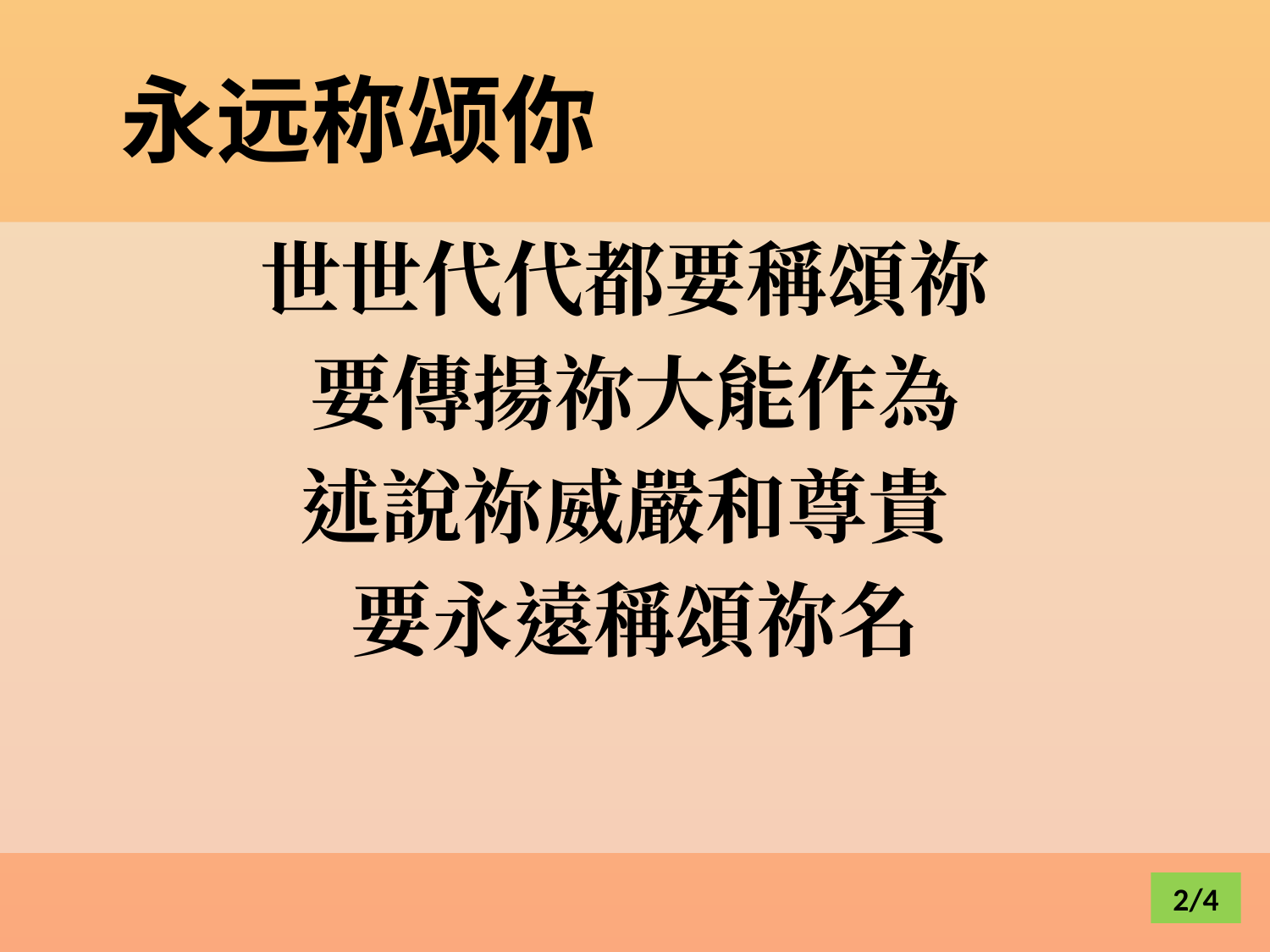

# 永远称颂你
世世代代都要稱頌祢
要傳揚祢大能作為
述說祢威嚴和尊貴
要永遠稱頌祢名
2/4